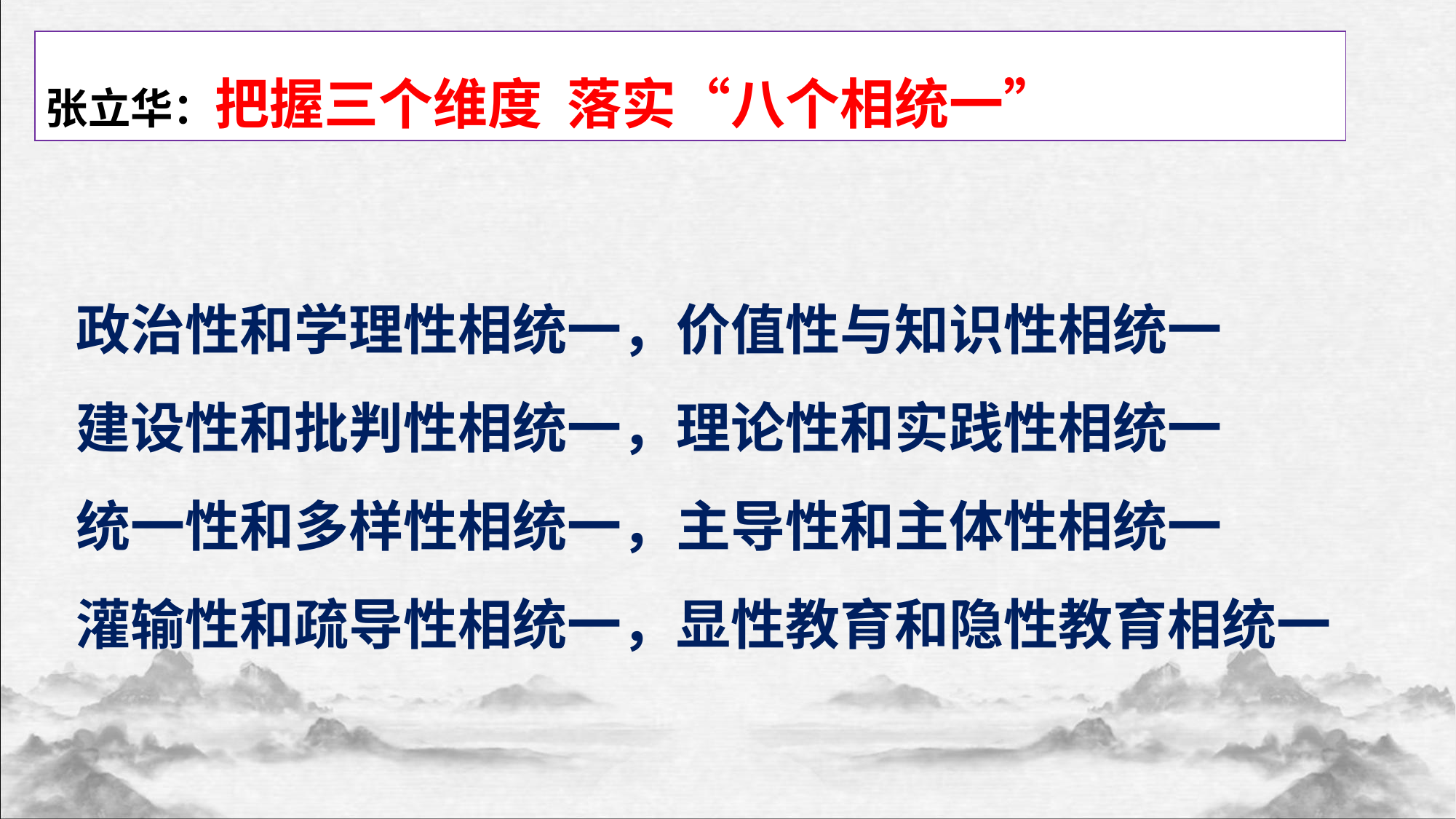

张立华：把握三个维度  落实“八个相统一”
政治性和学理性相统一，价值性与知识性相统一
建设性和批判性相统一，理论性和实践性相统一
统一性和多样性相统一，主导性和主体性相统一
灌输性和疏导性相统一，显性教育和隐性教育相统一